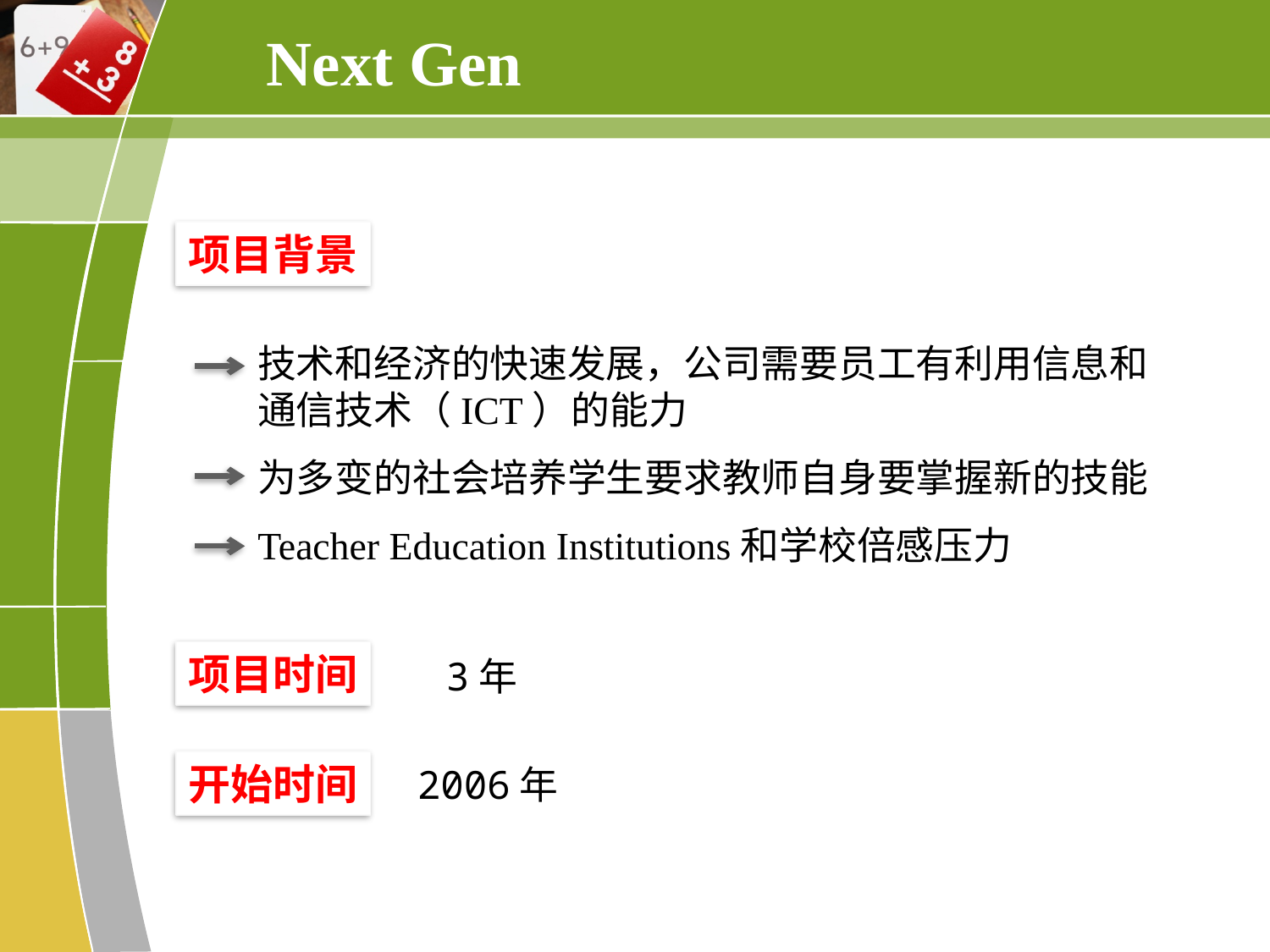

Next Gen
项目背景
技术和经济的快速发展，公司需要员工有利用信息和通信技术（ICT）的能力
为多变的社会培养学生要求教师自身要掌握新的技能
Teacher Education Institutions和学校倍感压力
项目时间
3年
开始时间
2006年